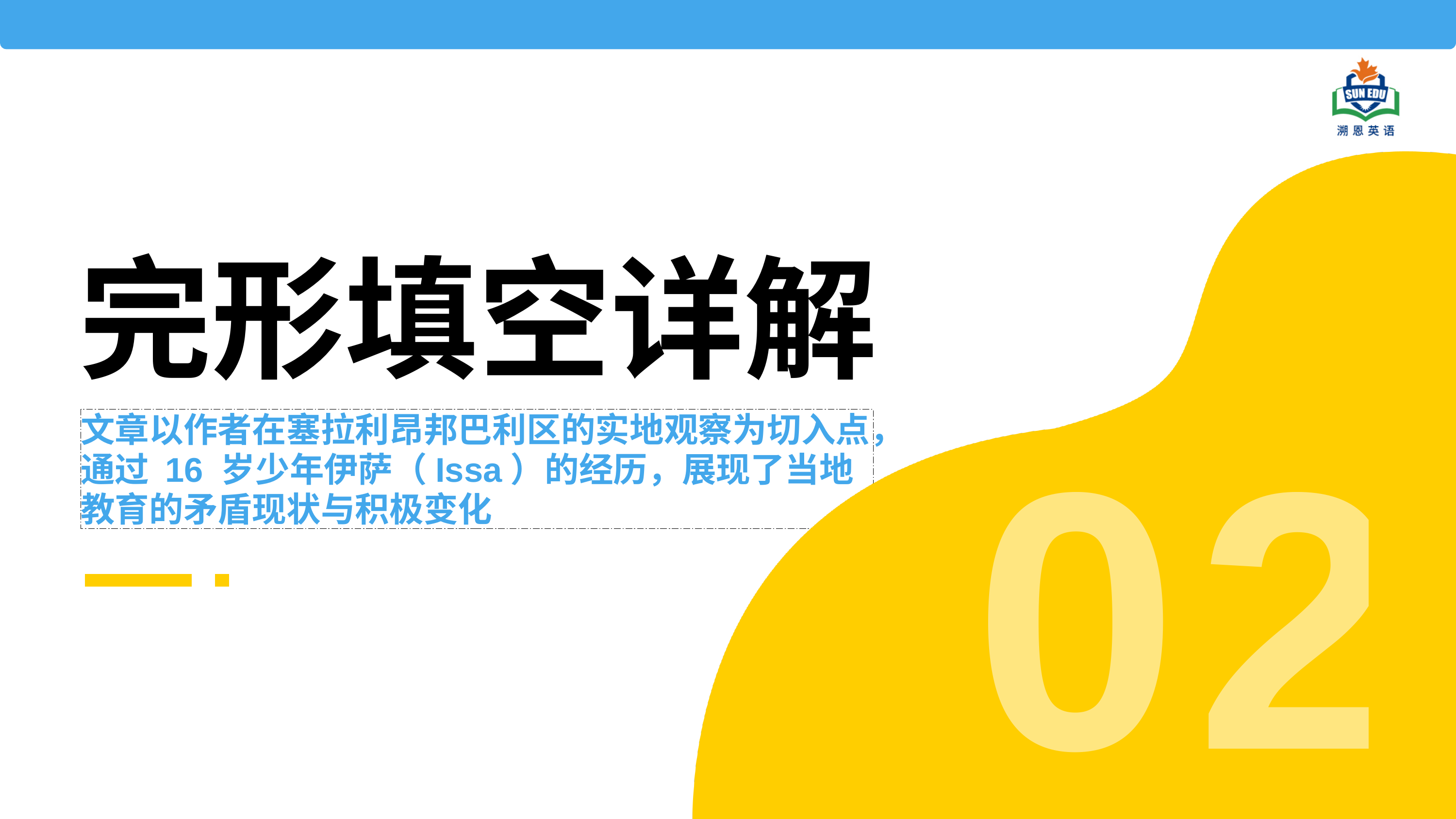

完形填空详解
02
文章以作者在塞拉利昂邦巴利区的实地观察为切入点，通过 16 岁少年伊萨（Issa）的经历，展现了当地教育的矛盾现状与积极变化